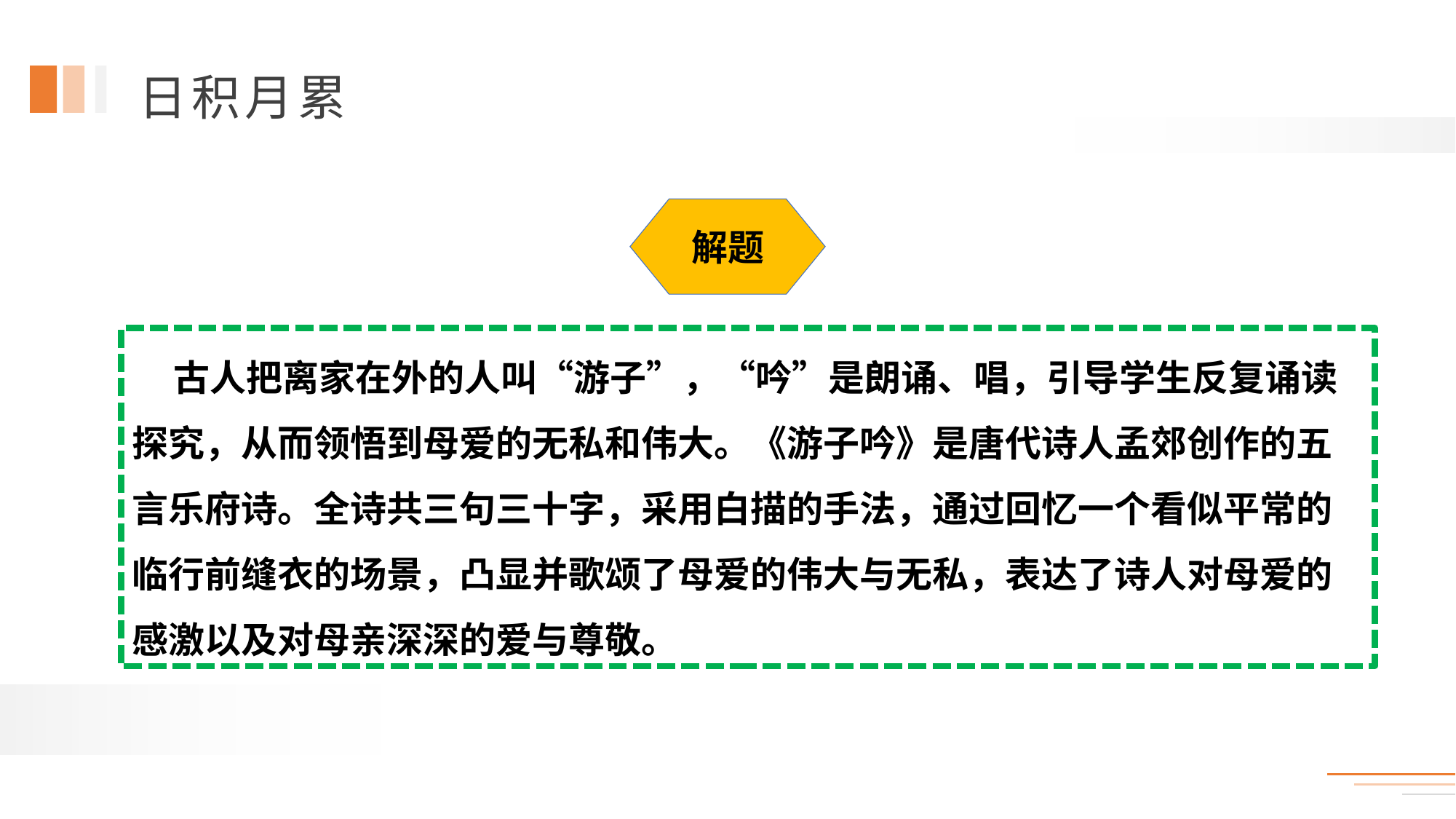

解题
    古人把离家在外的人叫“游子”，“吟”是朗诵、唱，引导学生反复诵读探究，从而领悟到母爱的无私和伟大。《游子吟》是唐代诗人孟郊创作的五言乐府诗。全诗共三句三十字，采用白描的手法，通过回忆一个看似平常的临行前缝衣的场景，凸显并歌颂了母爱的伟大与无私，表达了诗人对母爱的感激以及对母亲深深的爱与尊敬。